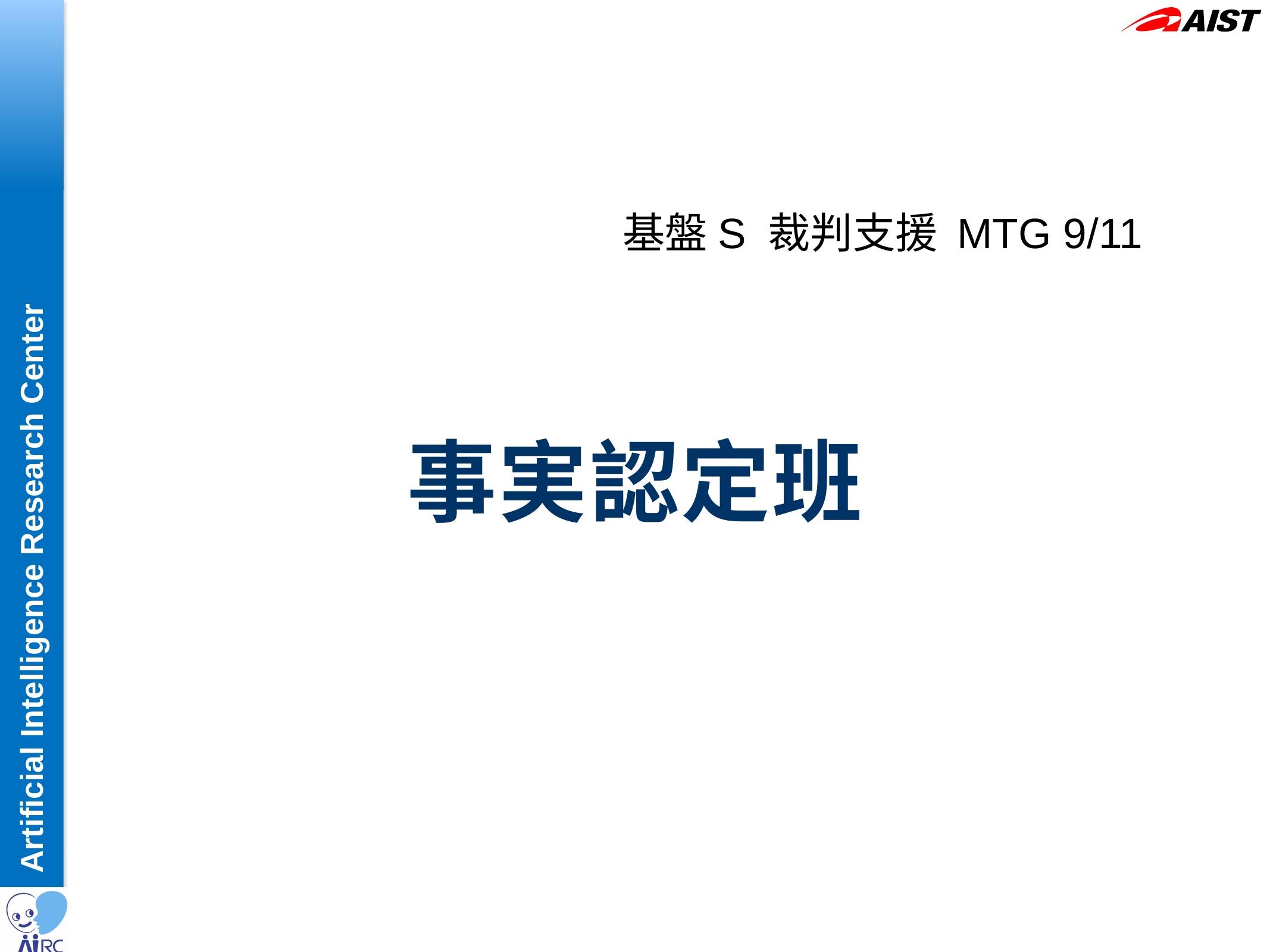

基盤S 裁判支援 MTG 9/11
# 事実認定班
Sep. 11, 2017　　産総研　確率モデリングチーム